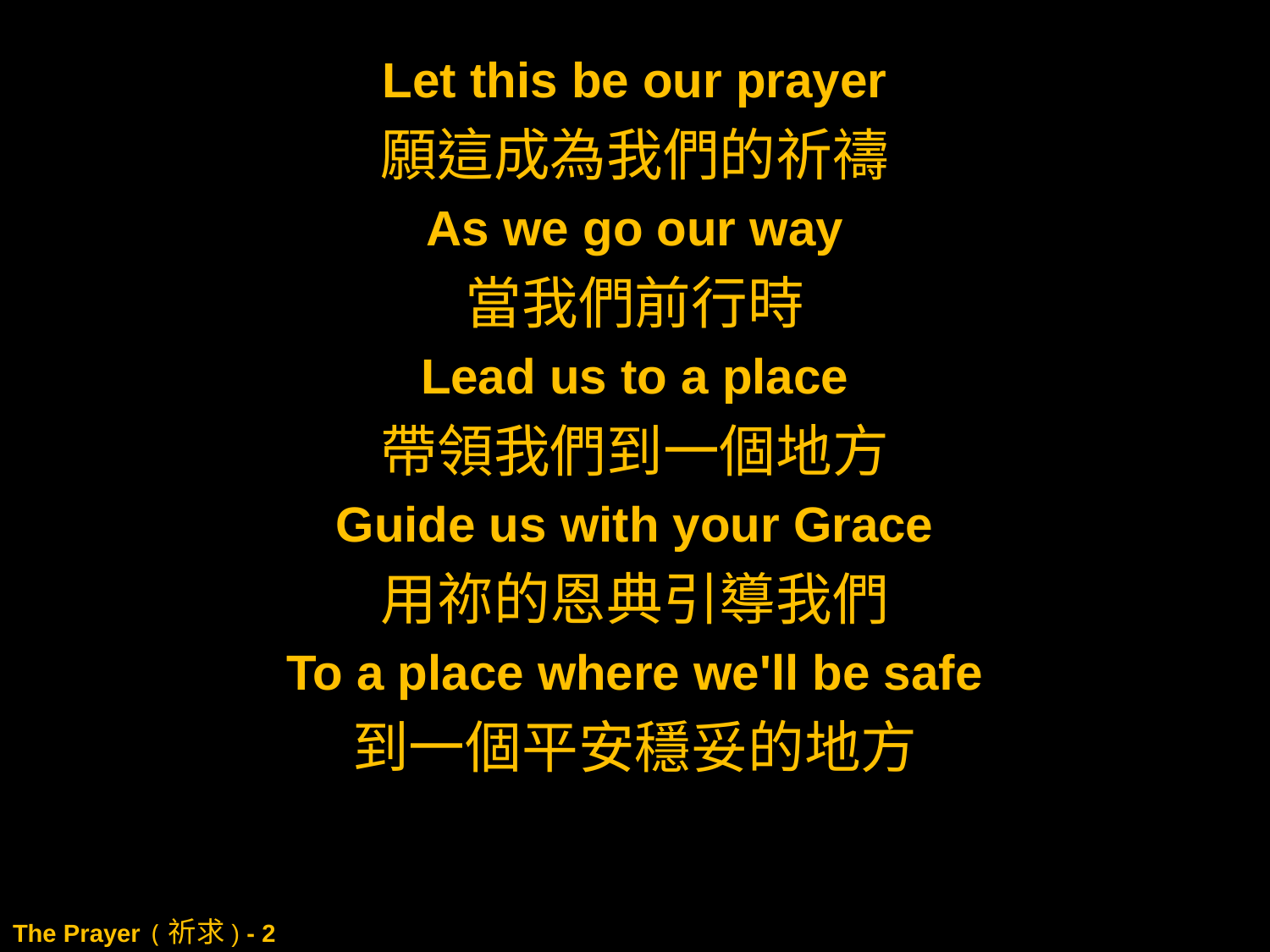

Let this be our prayer
願這成為我們的祈禱
As we go our way
當我們前行時
Lead us to a place
帶領我們到一個地方
Guide us with your Grace
用祢的恩典引導我們
To a place where we'll be safe
到一個平安穩妥的地方
# The Prayer (祈求) - 2